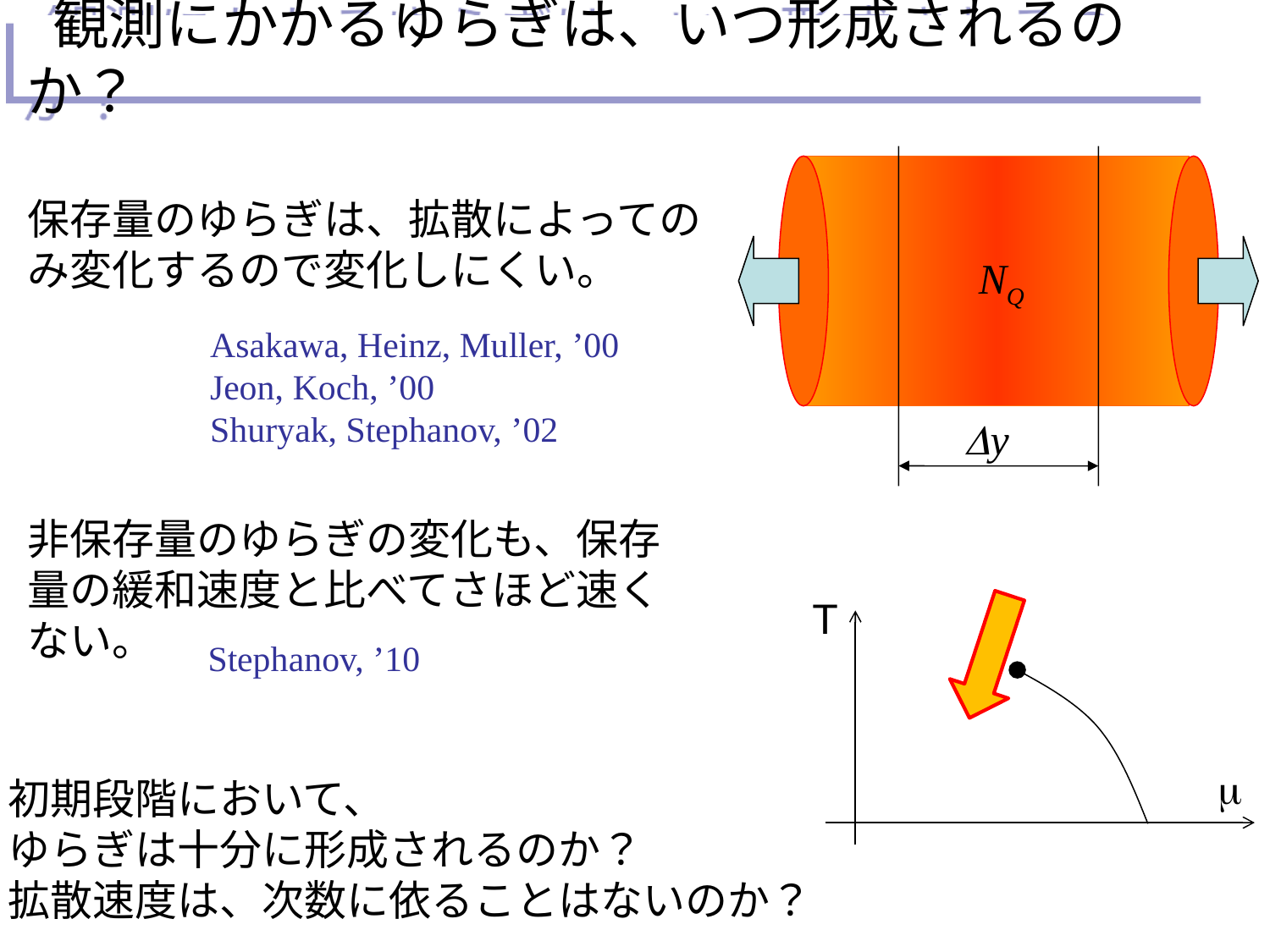

# 観測にかかるゆらぎは、いつ形成されるのか？

保存量のゆらぎは、拡散によってのみ変化するので変化しにくい。

NQ
Asakawa, Heinz, Muller, ’00
Jeon, Koch, ’00
Shuryak, Stephanov, ’02
Δy

非保存量のゆらぎの変化も、保存量の緩和速度と比べてさほど速くない。
T

Stephanov, ’10

μ
初期段階において、
ゆらぎは十分に形成されるのか？
拡散速度は、次数に依ることはないのか？